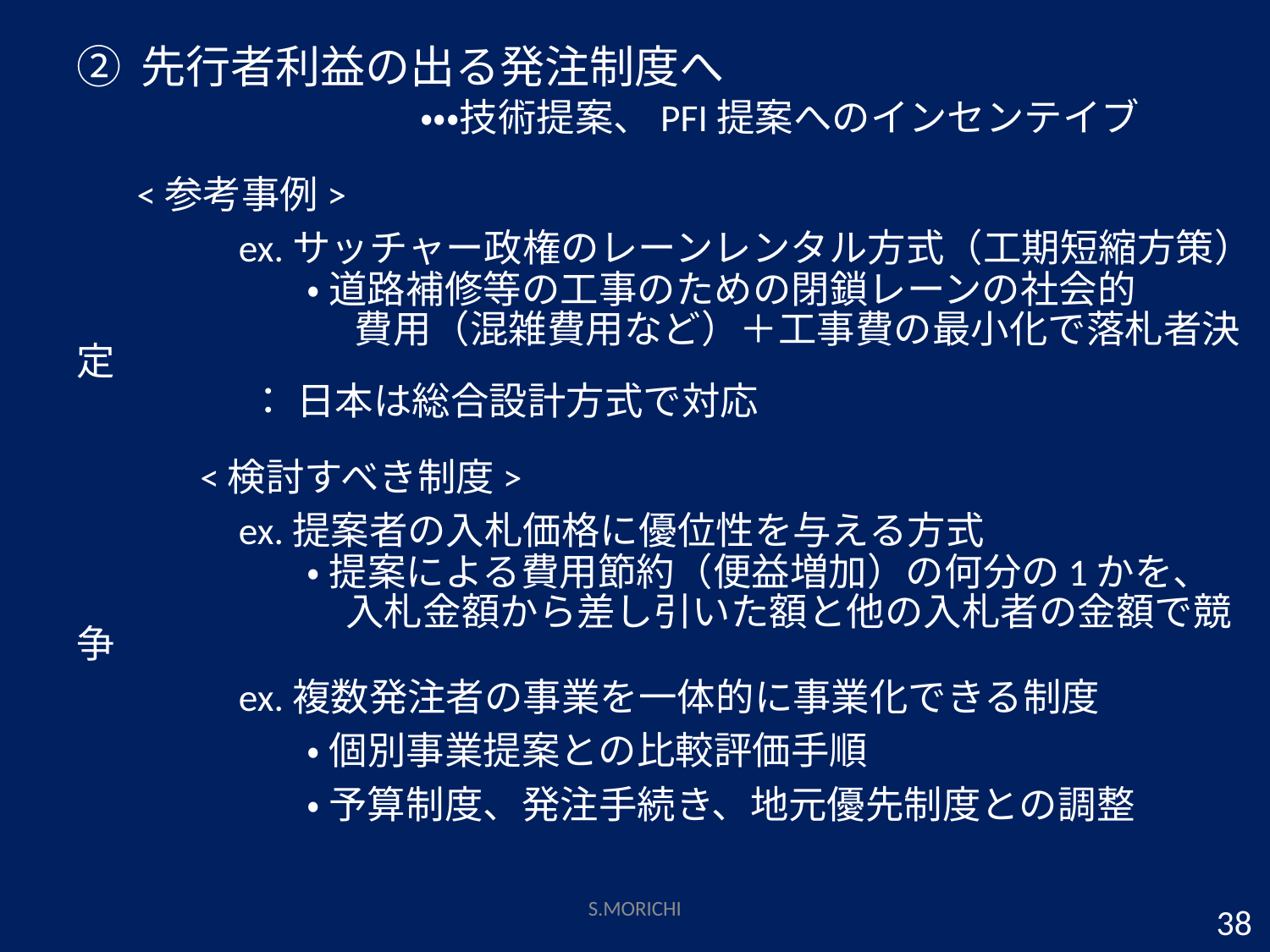

② 先行者利益の出る発注制度へ
　　　　　　　   ・・・技術提案、PFI提案へのインセンテイブ
       <参考事例>
　　　　ex.サッチャー政権のレーンレンタル方式（工期短縮方策）
　　　　　　・ 道路補修等の工事のための閉鎖レーンの社会的
　　　　　　　 費用（混雑費用など）＋工事費の最小化で落札者決定
                   ： 日本は総合設計方式で対応
　　　<検討すべき制度>
　　　　ex.提案者の入札価格に優位性を与える方式
　　　　　　・ 提案による費用節約（便益増加）の何分の1かを、
　　　　　　　入札金額から差し引いた額と他の入札者の金額で競争
　　　　ex.複数発注者の事業を一体的に事業化できる制度
　　　　　　・ 個別事業提案との比較評価手順
　　　　　　・ 予算制度、発注手続き、地元優先制度との調整

S.MORICHI
38